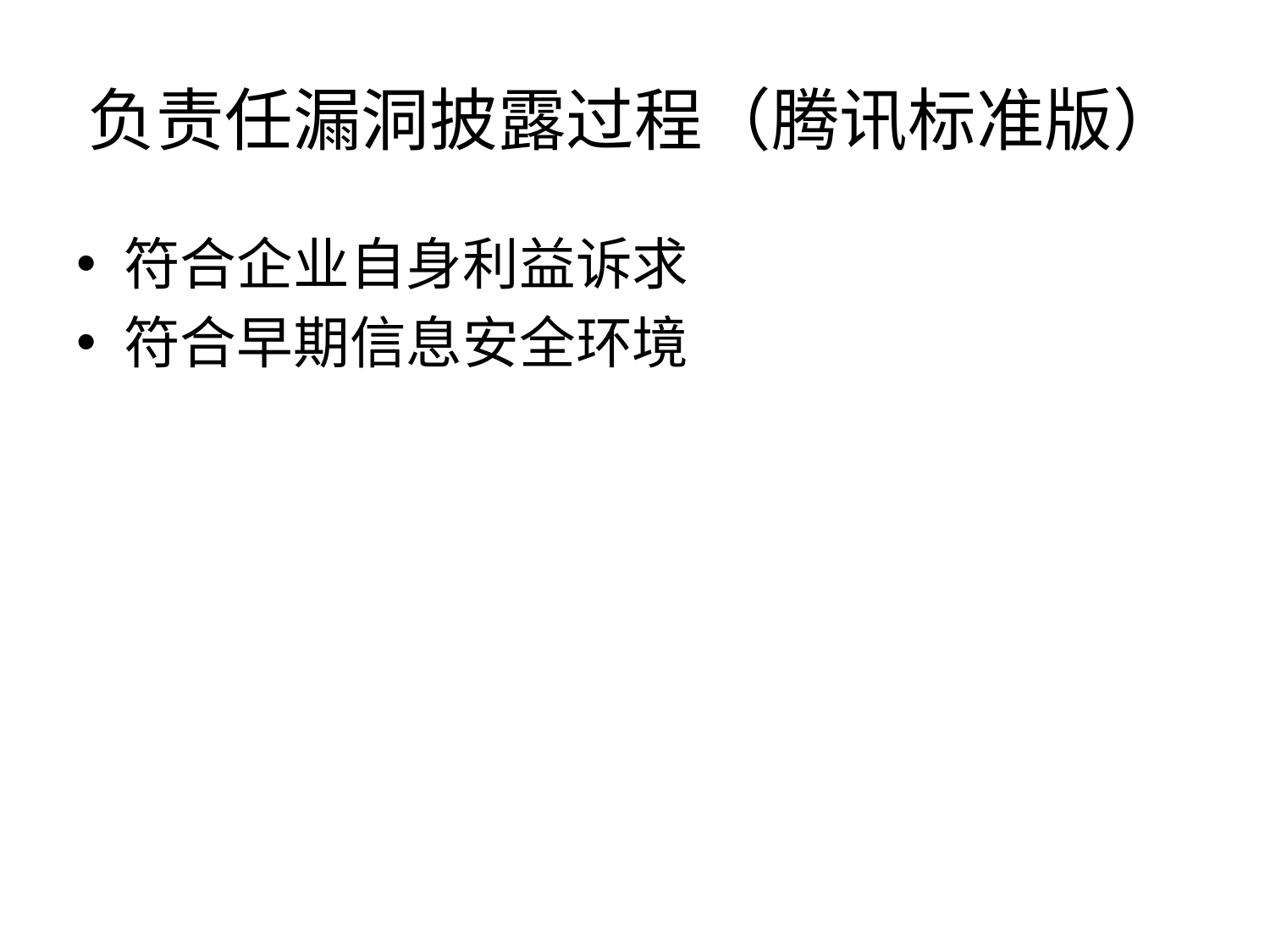

# 负责任漏洞披露过程（腾讯标准版）
符合企业自身利益诉求
符合早期信息安全环境